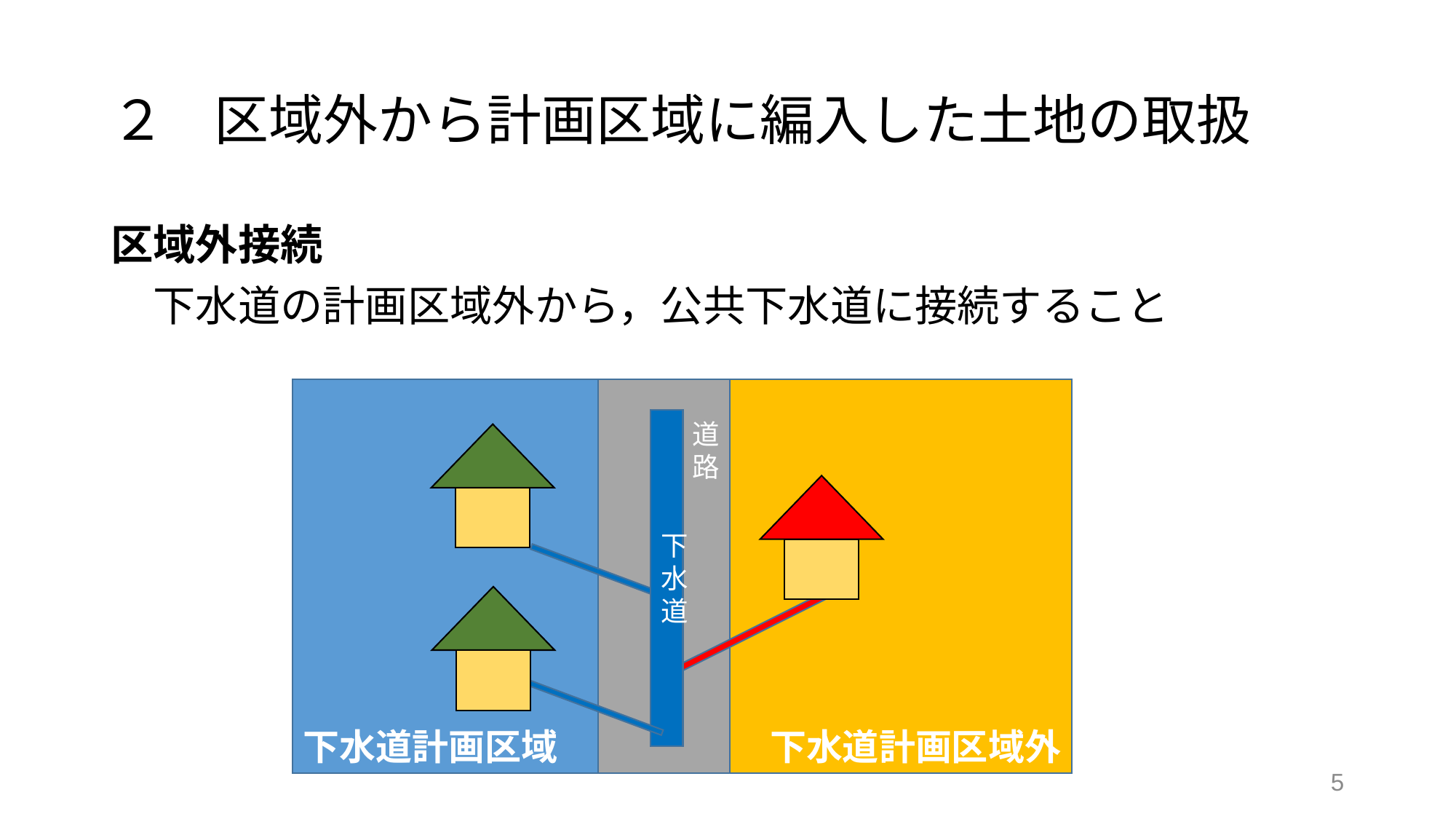

# ２　区域外から計画区域に編入した土地の取扱
区域外接続
　下水道の計画区域外から，公共下水道に接続すること

下水道計画区域

道
路
下水道計画区域外
下水道

5